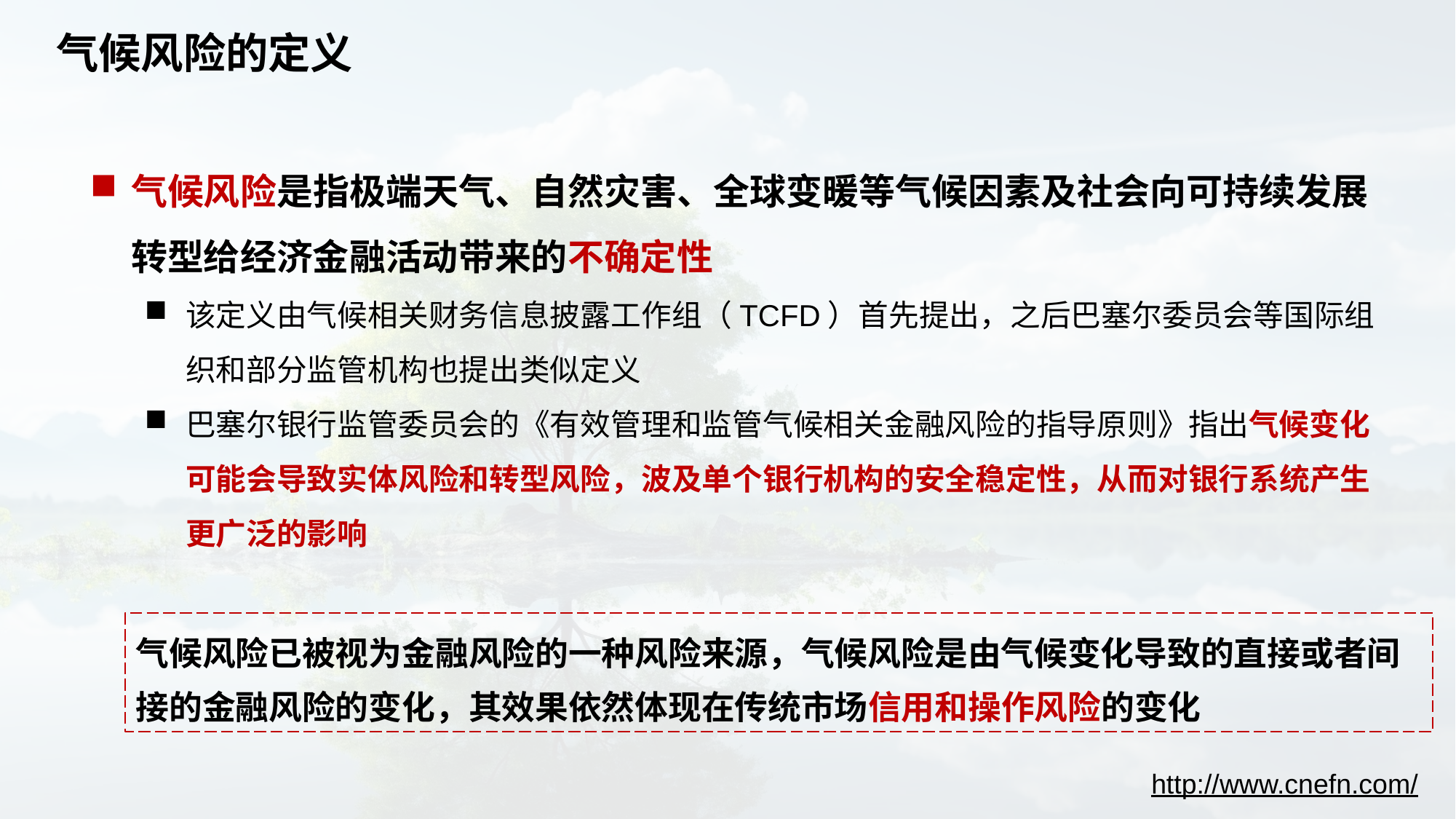

# 气候风险的定义
气候风险是指极端天气、自然灾害、全球变暖等气候因素及社会向可持续发展转型给经济金融活动带来的不确定性
该定义由气候相关财务信息披露工作组（TCFD）首先提出，之后巴塞尔委员会等国际组织和部分监管机构也提出类似定义
巴塞尔银行监管委员会的《有效管理和监管气候相关金融风险的指导原则》指出气候变化可能会导致实体风险和转型风险，波及单个银行机构的安全稳定性，从而对银行系统产生更广泛的影响
气候风险已被视为金融风险的一种风险来源，气候风险是由气候变化导致的直接或者间接的金融风险的变化，其效果依然体现在传统市场信用和操作风险的变化